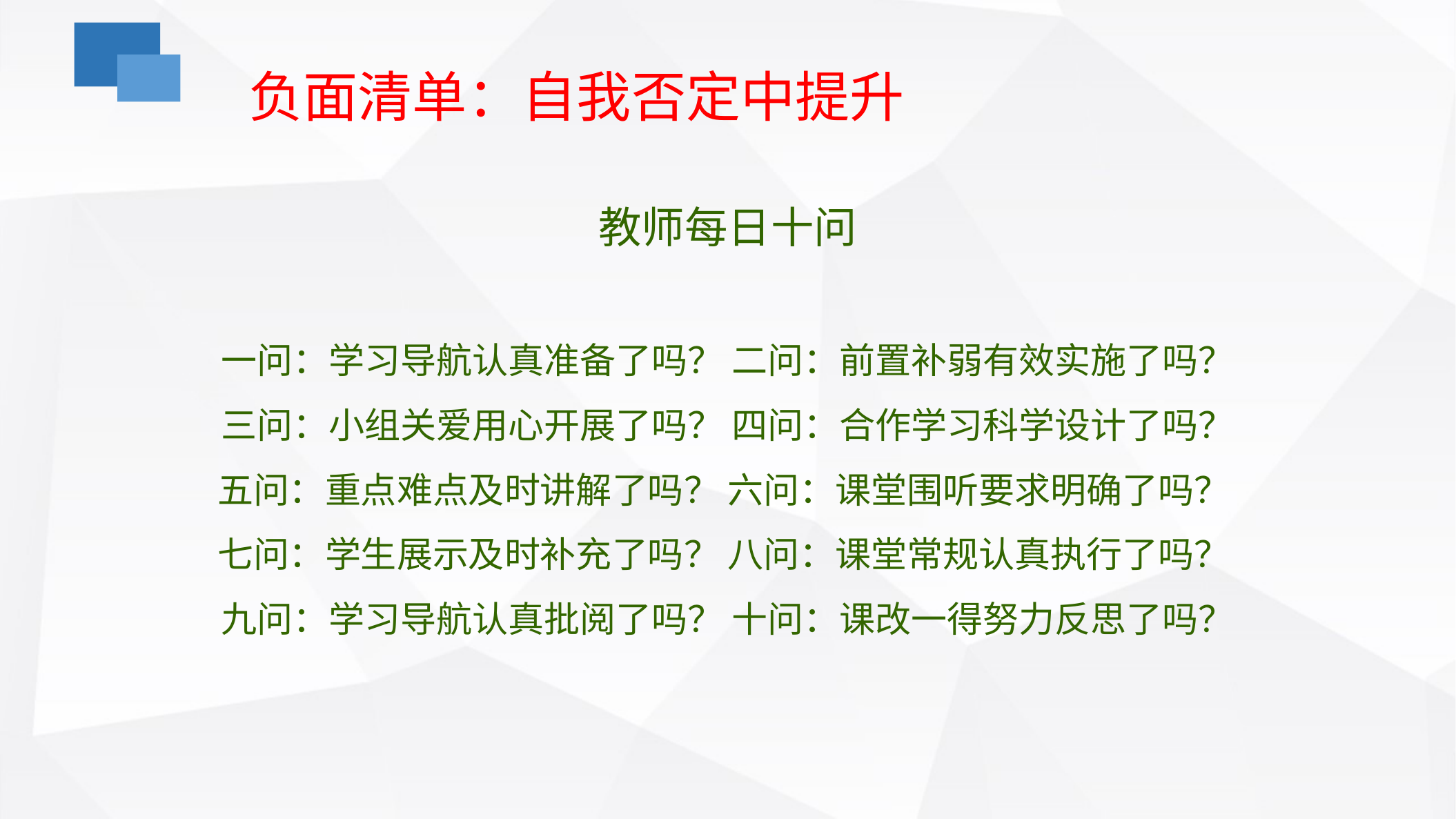

负面清单：自我否定中提升

教师每日十问

一问：学习导航认真准备了吗？ 二问：前置补弱有效实施了吗？
三问：小组关爱用心开展了吗？ 四问：合作学习科学设计了吗？
五问：重点难点及时讲解了吗？ 六问：课堂围听要求明确了吗？
七问：学生展示及时补充了吗？ 八问：课堂常规认真执行了吗？
九问：学习导航认真批阅了吗？ 十问：课改一得努力反思了吗？